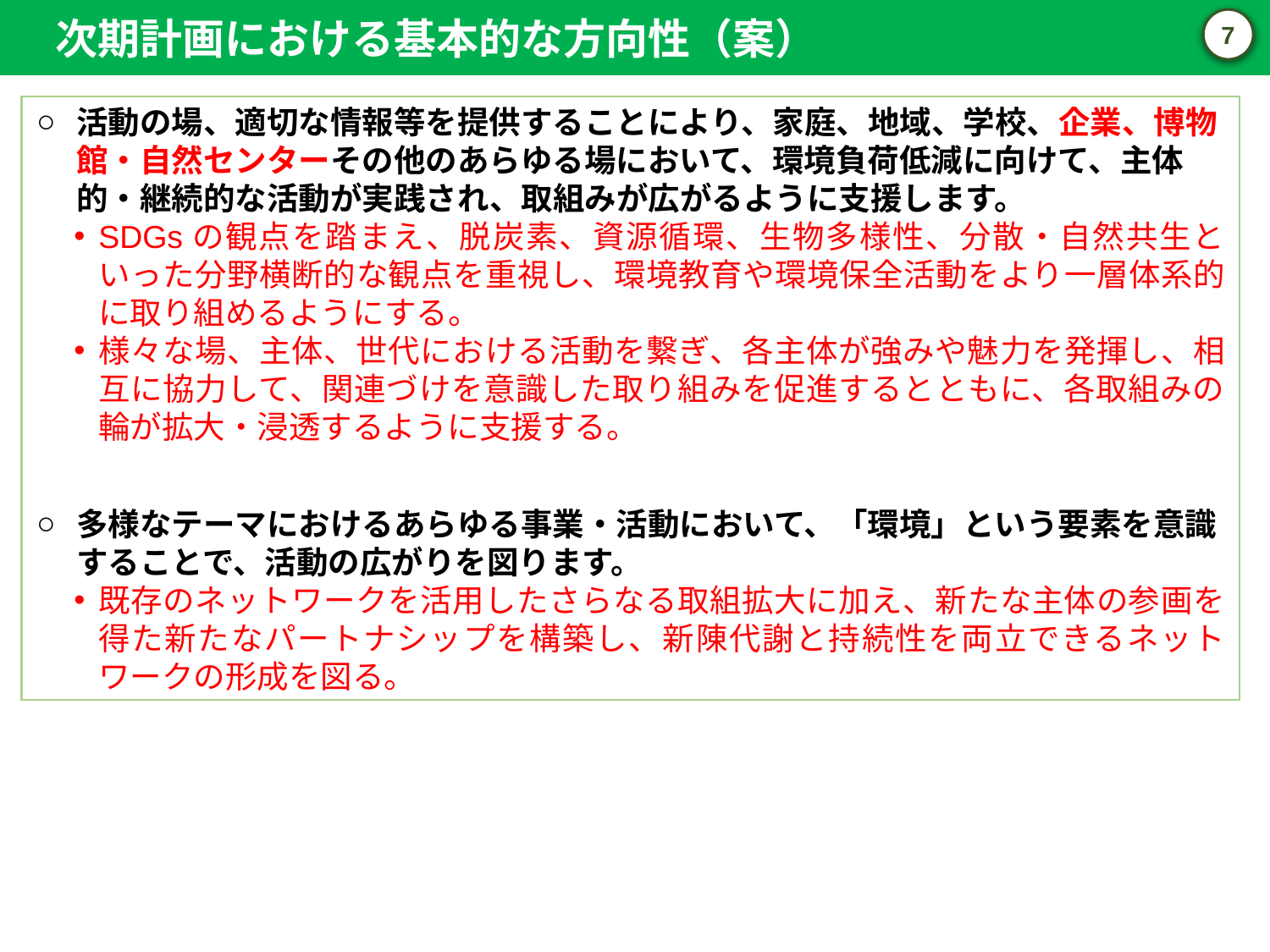

次期計画における基本的な方向性（案）
7
活動の場、適切な情報等を提供することにより、家庭、地域、学校、企業、博物館・自然センターその他のあらゆる場において、環境負荷低減に向けて、主体的・継続的な活動が実践され、取組みが広がるように支援します。
SDGsの観点を踏まえ、脱炭素、資源循環、生物多様性、分散・自然共生といった分野横断的な観点を重視し、環境教育や環境保全活動をより一層体系的に取り組めるようにする。
様々な場、主体、世代における活動を繋ぎ、各主体が強みや魅力を発揮し、相互に協力して、関連づけを意識した取り組みを促進するとともに、各取組みの輪が拡大・浸透するように支援する。

多様なテーマにおけるあらゆる事業・活動において、「環境」という要素を意識することで、活動の広がりを図ります。
既存のネットワークを活用したさらなる取組拡大に加え、新たな主体の参画を得た新たなパートナシップを構築し、新陳代謝と持続性を両立できるネットワークの形成を図る。